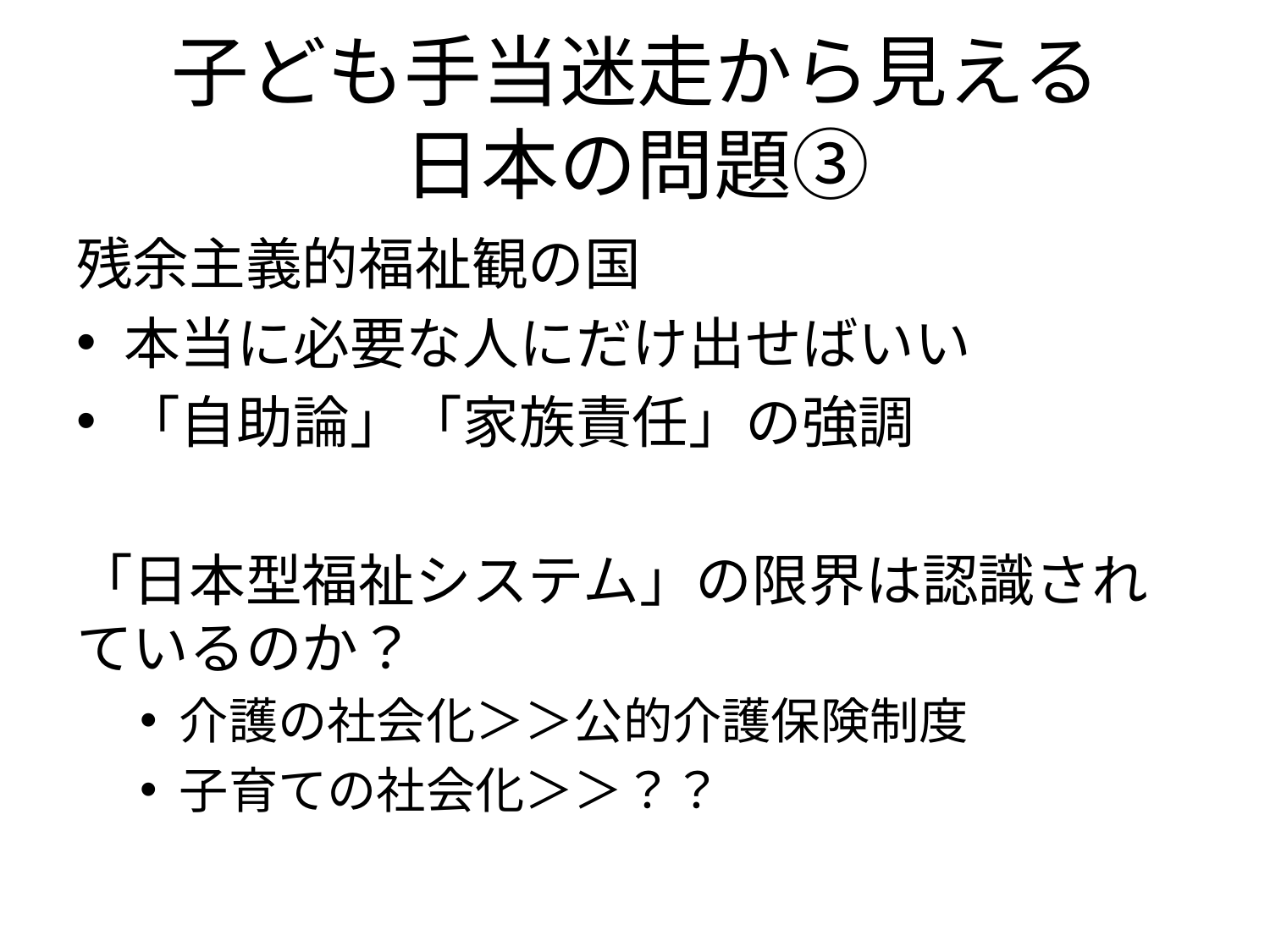

# 子ども手当迷走から見える 日本の問題③
残余主義的福祉観の国
本当に必要な人にだけ出せばいい
「自助論」「家族責任」の強調

「日本型福祉システム」の限界は認識されているのか？
介護の社会化＞＞公的介護保険制度
子育ての社会化＞＞？？